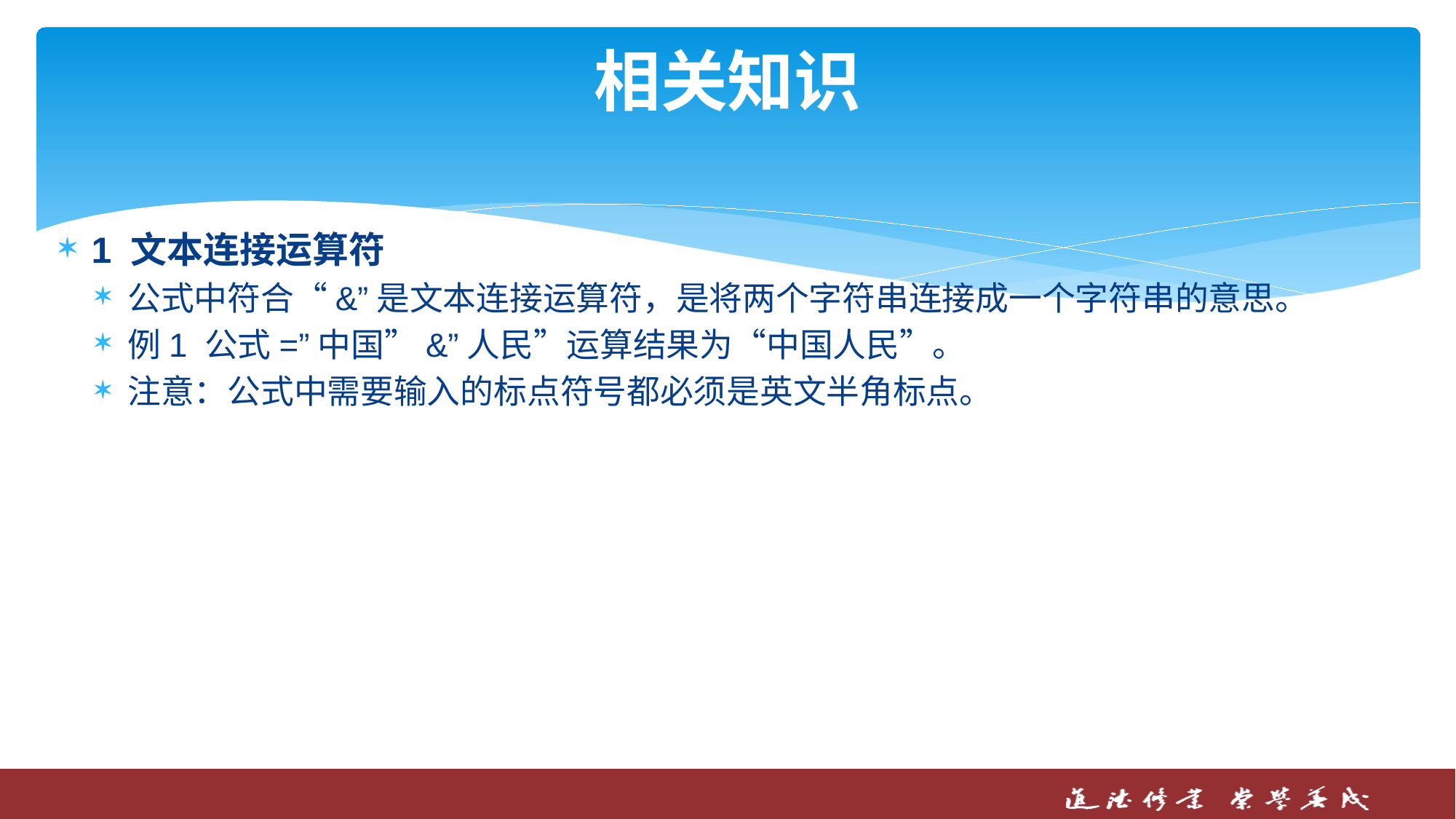

# 相关知识
1 文本连接运算符
公式中符合“&”是文本连接运算符，是将两个字符串连接成一个字符串的意思。
例1 公式=”中国”&”人民”运算结果为“中国人民”。
注意：公式中需要输入的标点符号都必须是英文半角标点。